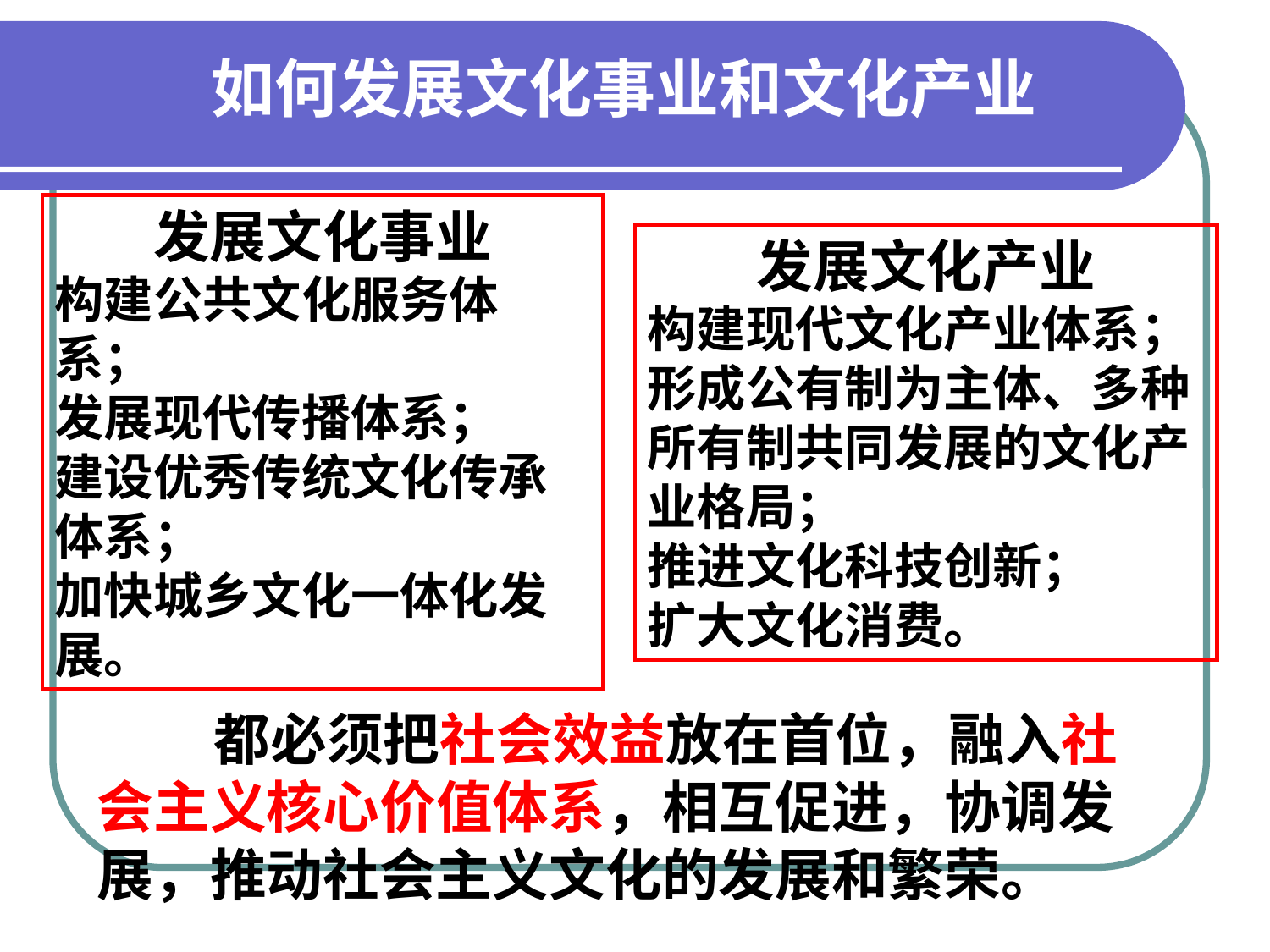

如何发展文化事业和文化产业
发展文化事业
构建公共文化服务体系；
发展现代传播体系；
建设优秀传统文化传承体系；
加快城乡文化一体化发展。
发展文化产业
构建现代文化产业体系；
形成公有制为主体、多种所有制共同发展的文化产业格局；
推进文化科技创新；
扩大文化消费。
        都必须把社会效益放在首位，融入社会主义核心价值体系，相互促进，协调发展，推动社会主义文化的发展和繁荣。